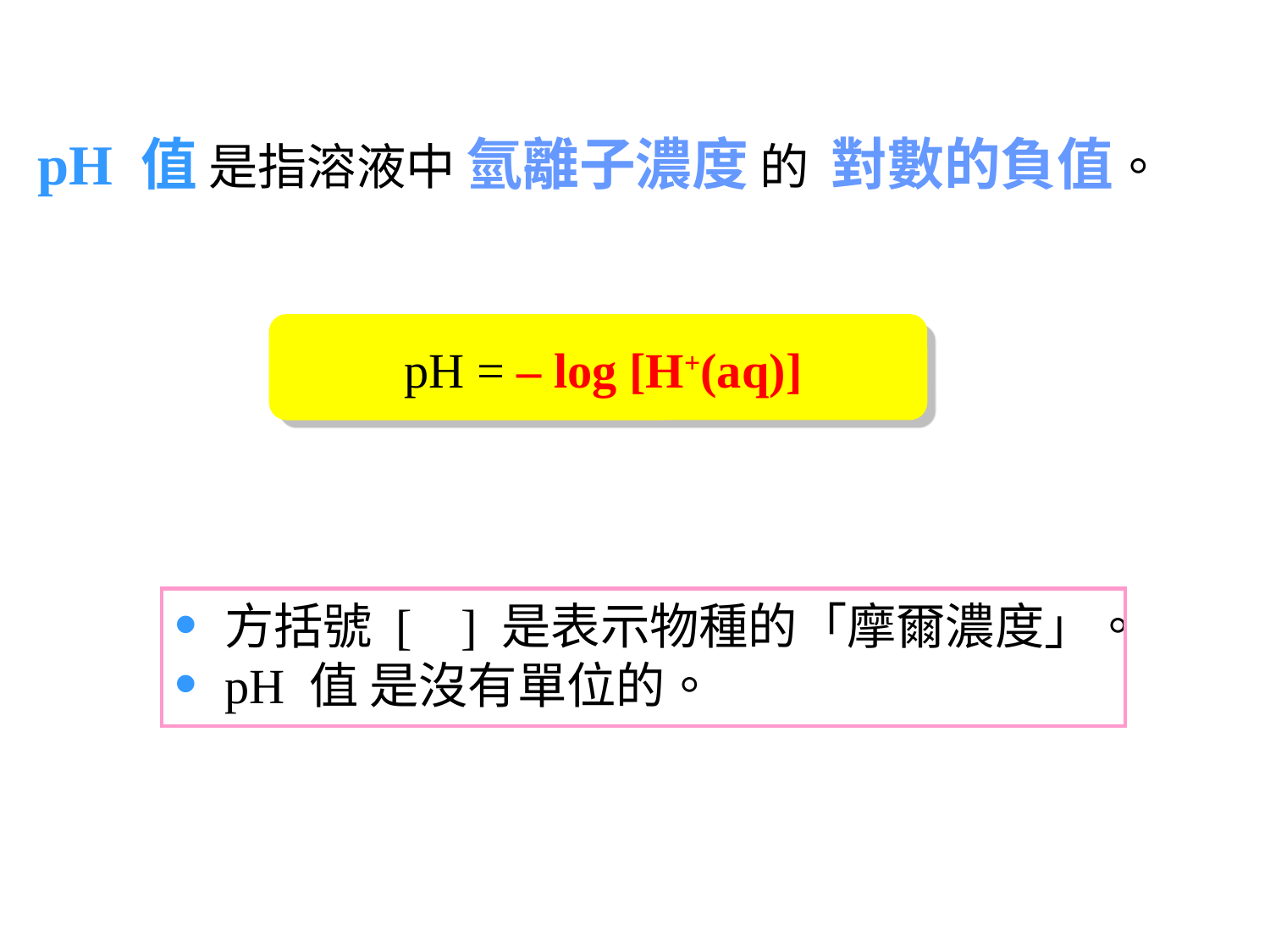

pH 值 是指溶液中 氫離子濃度 的  對數的負值。

pH = – log [H+(aq)]

方括號 [    ] 是表示物種的「摩爾濃度」。
pH 值 是沒有單位的。